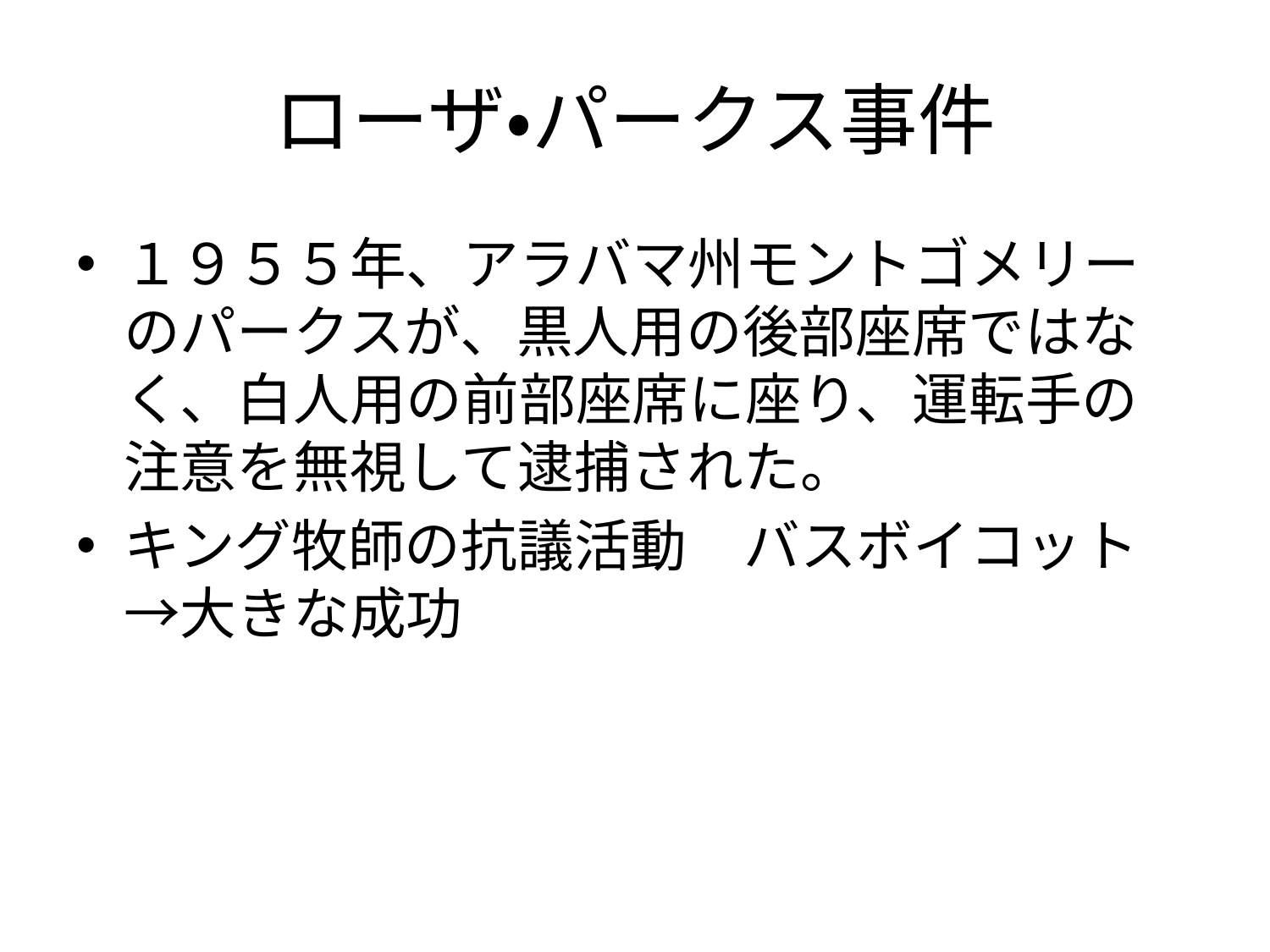

# ローザ・パークス事件
１９５５年、アラバマ州モントゴメリーのパークスが、黒人用の後部座席ではなく、白人用の前部座席に座り、運転手の注意を無視して逮捕された。
キング牧師の抗議活動　バスボイコット→大きな成功